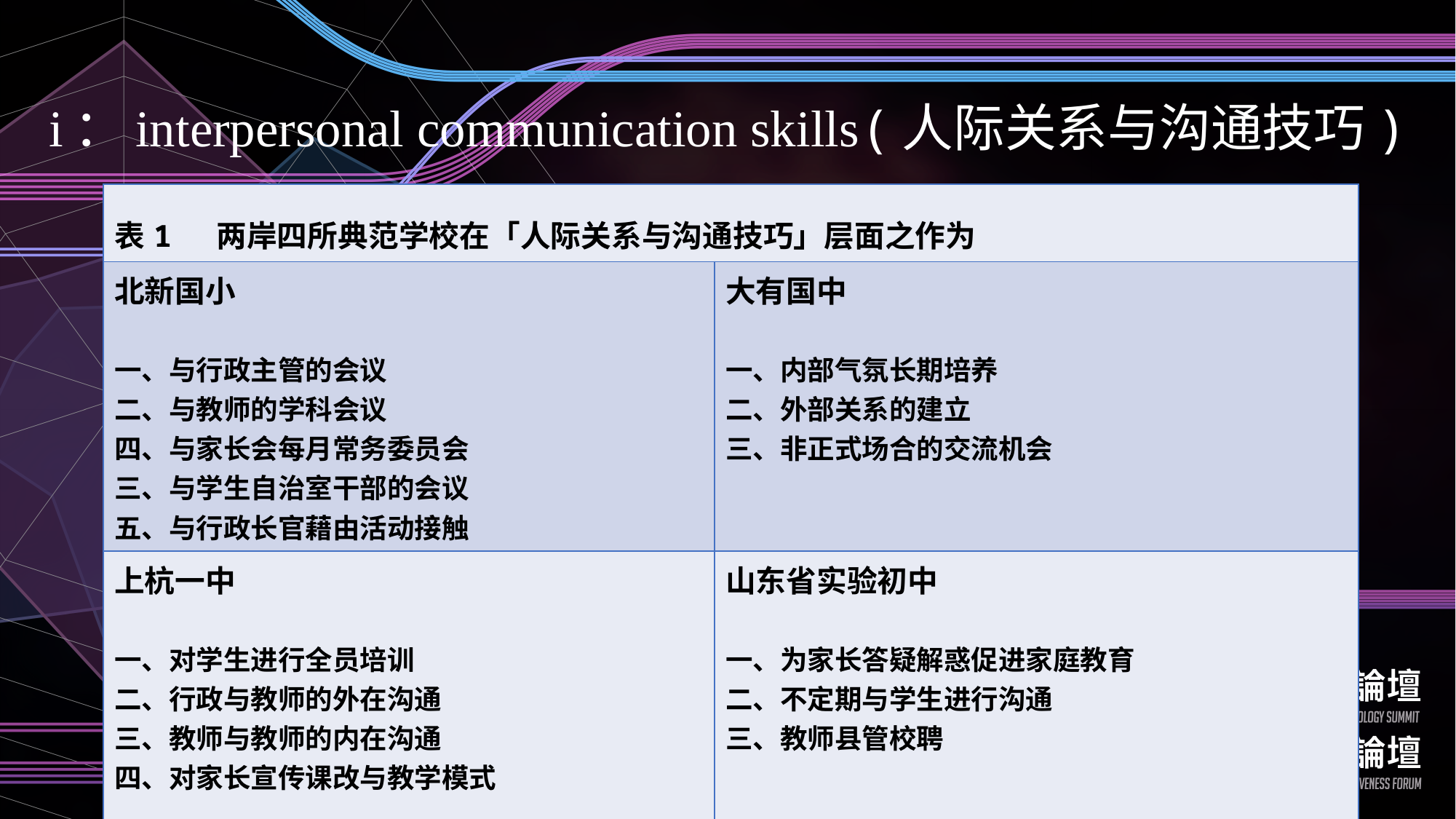

# i：interpersonal communication skills(人际关系与沟通技巧)
| 表1 两岸四所典范学校在「人际关系与沟通技巧」层面之作为 |  |
| --- | --- |
| 北新国小 一、与行政主管的会议 二、与教师的学科会议 四、与家长会每月常务委员会 三、与学生自治室干部的会议 五、与行政长官藉由活动接触 | 大有国中 一、内部气氛长期培养 二、外部关系的建立 三、非正式场合的交流机会 |
| 上杭一中 一、对学生进行全员培训 二、行政与教师的外在沟通 三、教师与教师的内在沟通 四、对家长宣传课改与教学模式 | 山东省实验初中 一、为家长答疑解惑促进家庭教育 二、不定期与学生进行沟通 三、教师县管校聘 |